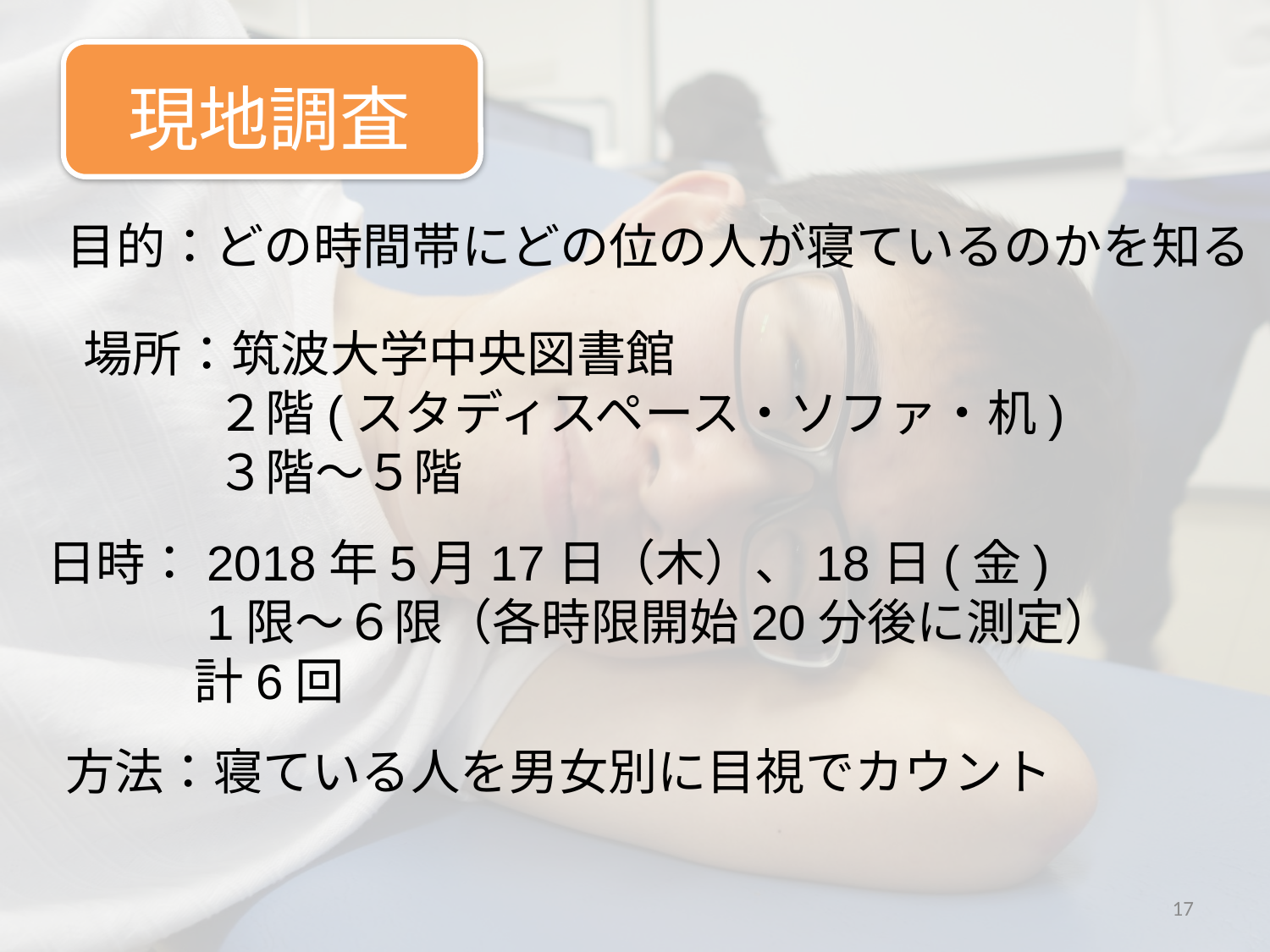

現地調査
目的：どの時間帯にどの位の人が寝ているのかを知る
場所：筑波大学中央図書館
           ２階(スタディスペース・ソファ・机)
           ３階〜５階
日時：2018年5月17日（木）、18日(金)
　　　1限〜６限（各時限開始20分後に測定）
　　　計6回
方法：寝ている人を男女別に目視でカウント
17